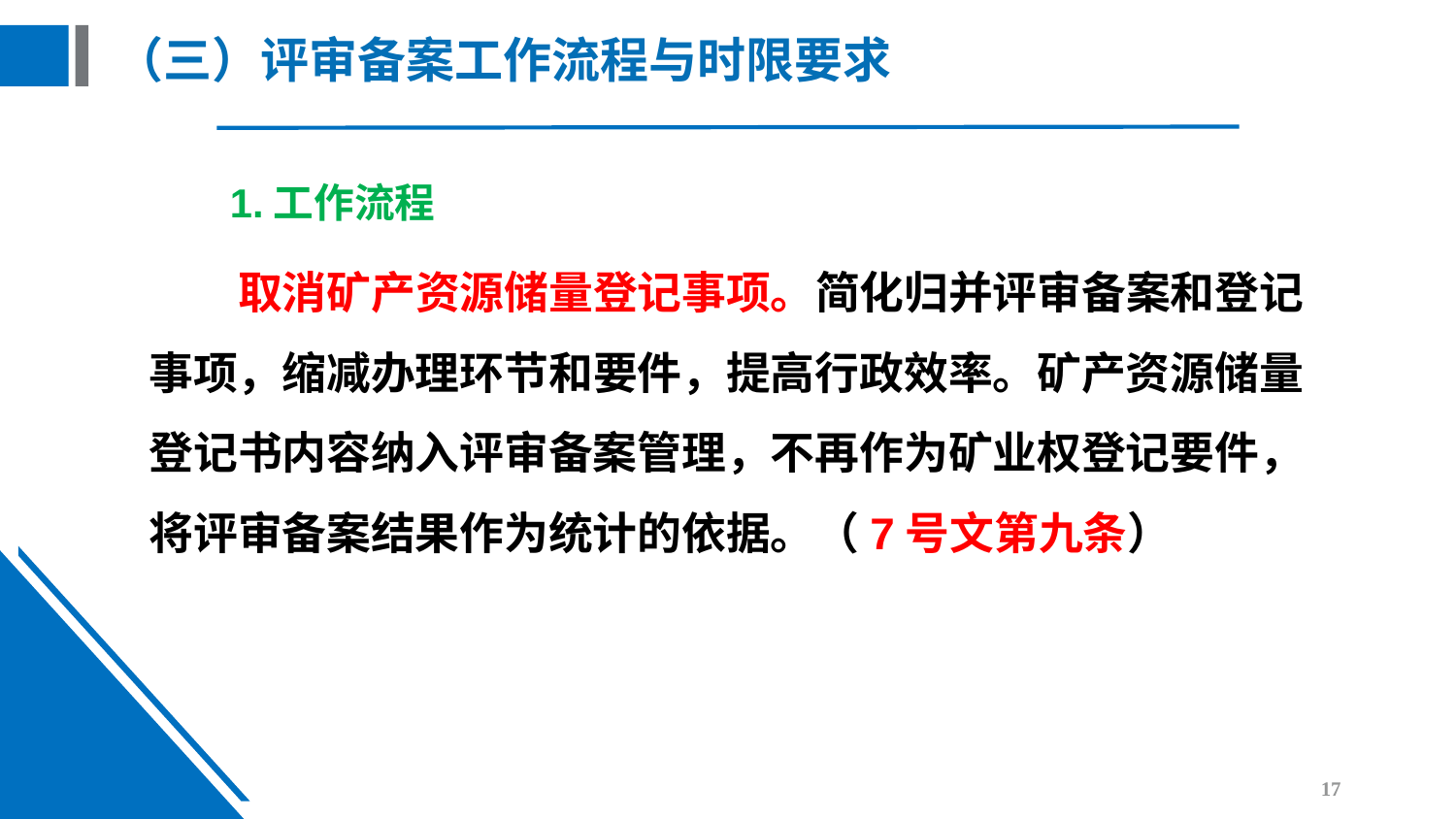

# （三）评审备案工作流程与时限要求
1.工作流程
取消矿产资源储量登记事项。简化归并评审备案和登记事项，缩减办理环节和要件，提高行政效率。矿产资源储量登记书内容纳入评审备案管理，不再作为矿业权登记要件，将评审备案结果作为统计的依据。（7号文第九条）
17